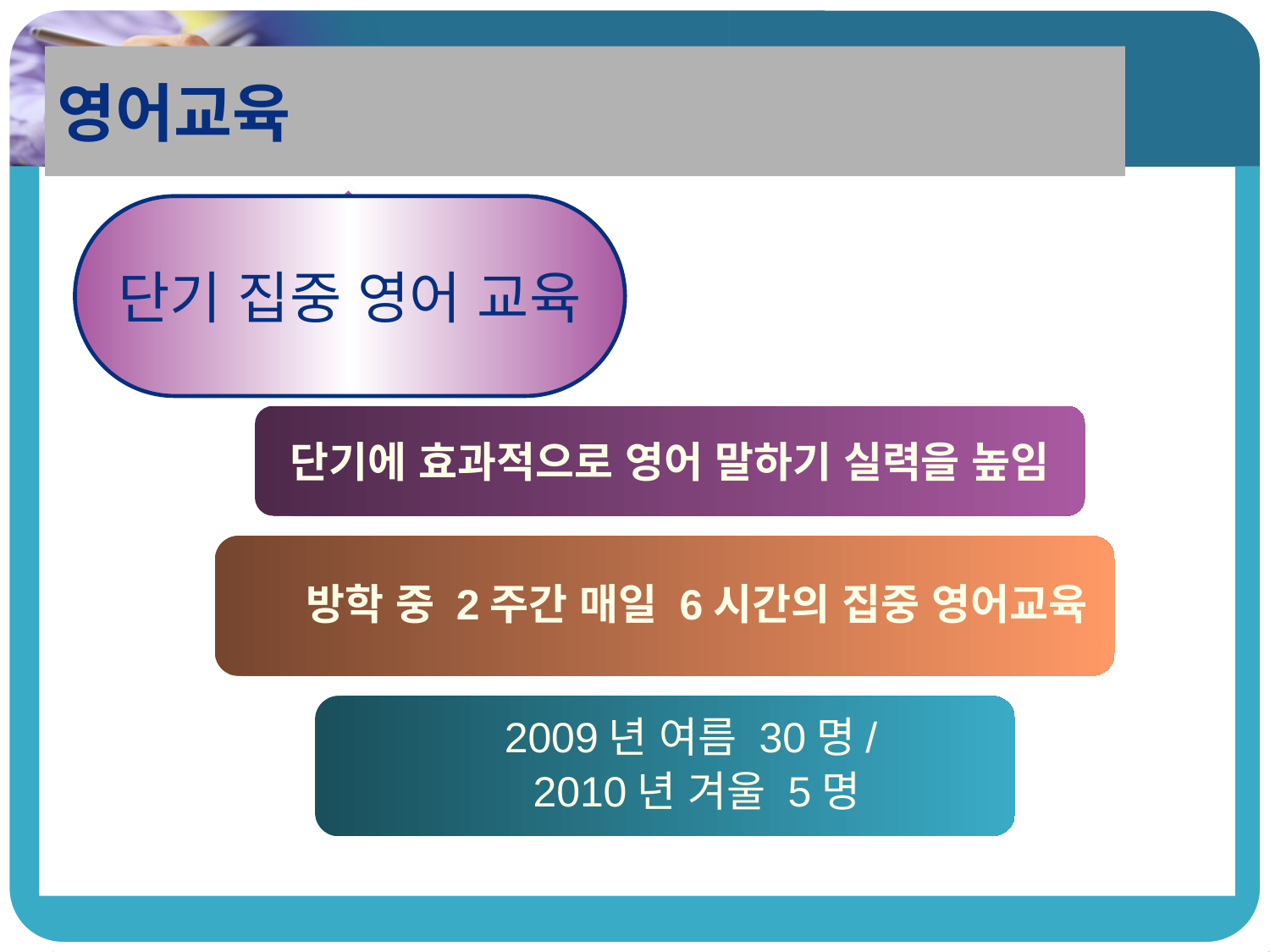

영어교육
1
단기 집중 영어 교육
적합한 프로그램 제공에 필요한 정보획득
2
단기에 효과적으로 영어 말하기 실력을 높임

방학 중 2주간 매일 6시간의 집중 영어교육
2009년 여름 30명/
2010년 겨울 5명